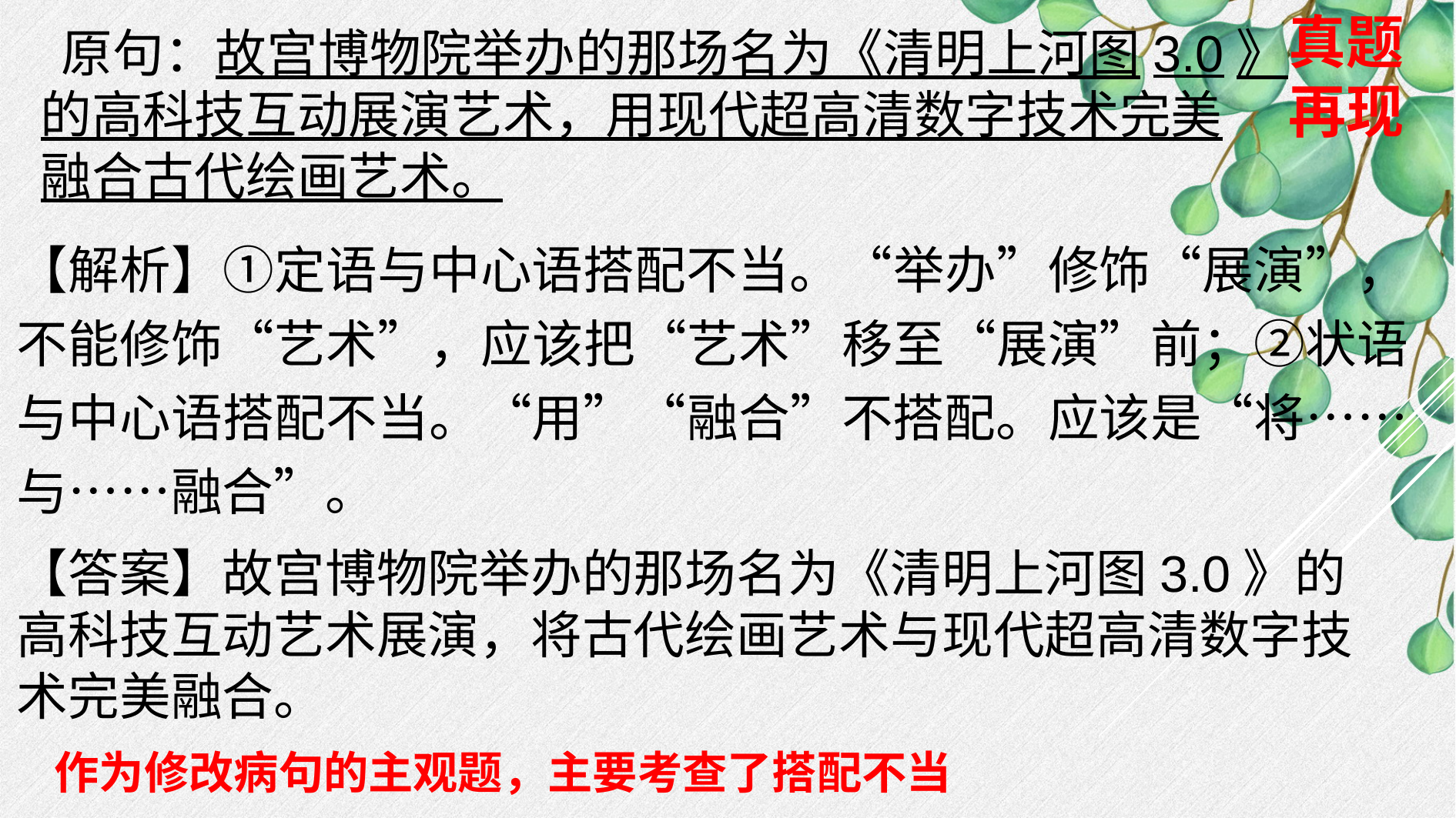

真题再现
 原句：故宫博物院举办的那场名为《清明上河图3.0》
的高科技互动展演艺术，用现代超高清数字技术完美
融合古代绘画艺术。
【解析】①定语与中心语搭配不当。“举办”修饰“展演”，不能修饰“艺术”，应该把“艺术”移至“展演”前；②状语与中心语搭配不当。“用”“融合”不搭配。应该是“将……与……融合”。
【答案】故宫博物院举办的那场名为《清明上河图3.0》的高科技互动艺术展演，将古代绘画艺术与现代超高清数字技术完美融合。
作为修改病句的主观题，主要考查了搭配不当